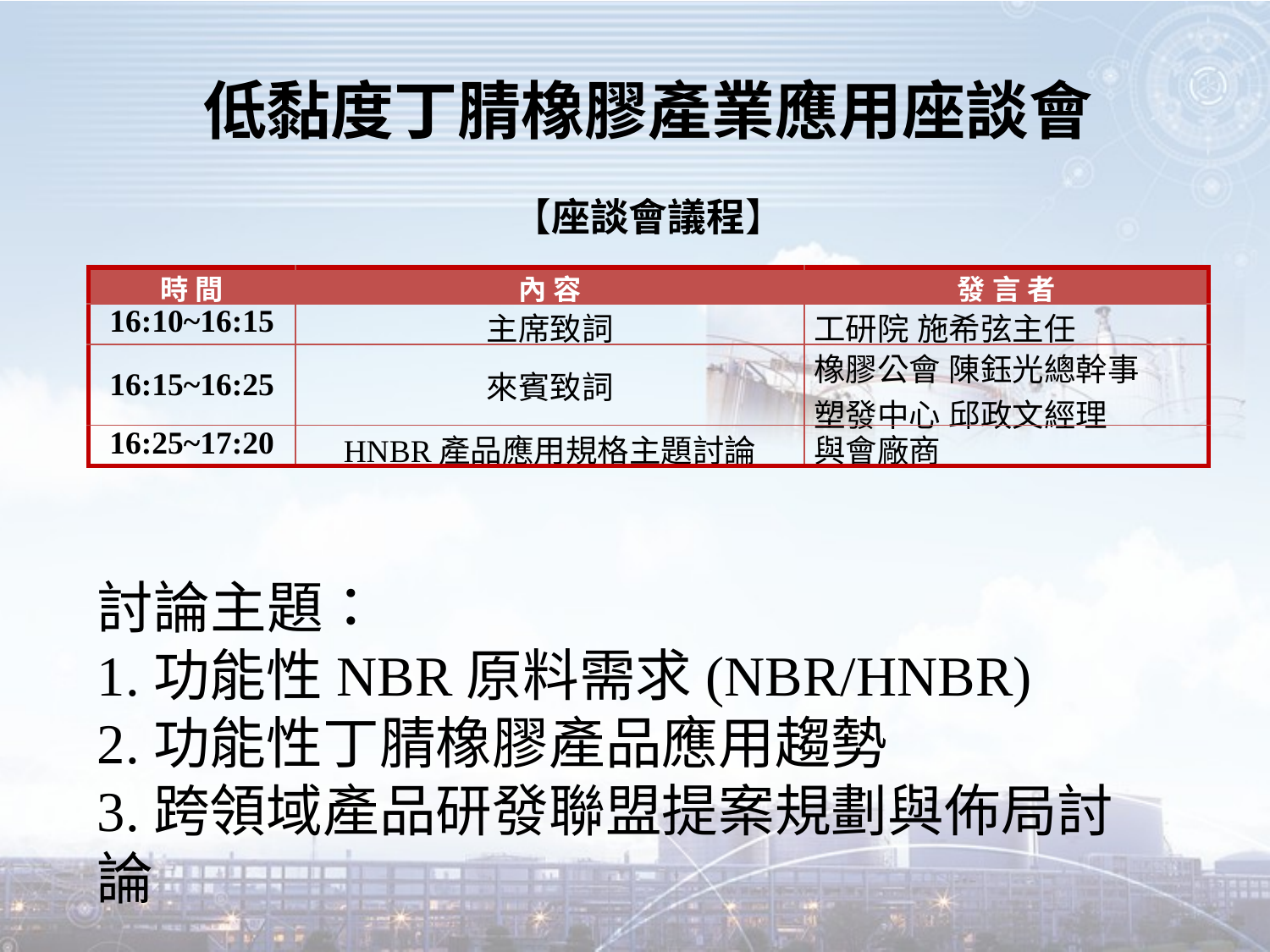

低黏度丁腈橡膠產業應用座談會
【座談會議程】
| 時 間 | 內 容 | 發 言 者 |
| --- | --- | --- |
| 16:10~16:15 | 主席致詞 | 工研院 施希弦主任 |
| 16:15~16:25 | 來賓致詞 | 橡膠公會 陳鈺光總幹事 塑發中心 邱政文經理 |
| 16:25~17:20 | HNBR產品應用規格主題討論 | 與會廠商 |
討論主題：
1.功能性NBR原料需求(NBR/HNBR)
2.功能性丁腈橡膠產品應用趨勢
3.跨領域產品研發聯盟提案規劃與佈局討論